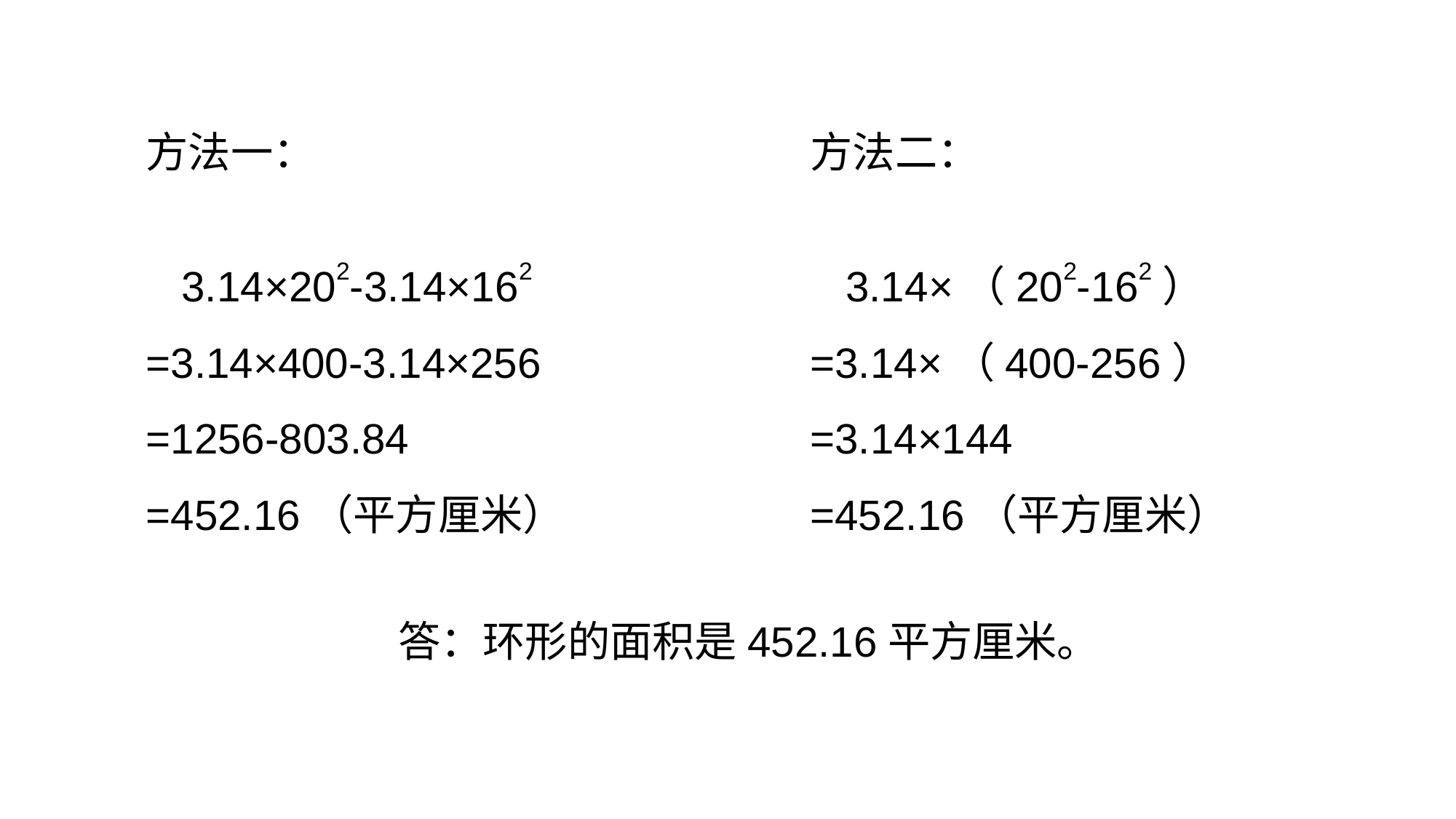

方法一：
方法二：
   3.14×202-3.14×162
=3.14×400-3.14×256
=1256-803.84
=452.16（平方厘米）
   3.14×（202-162）
=3.14×（400-256）
=3.14×144
=452.16（平方厘米）
答：环形的面积是452.16平方厘米。